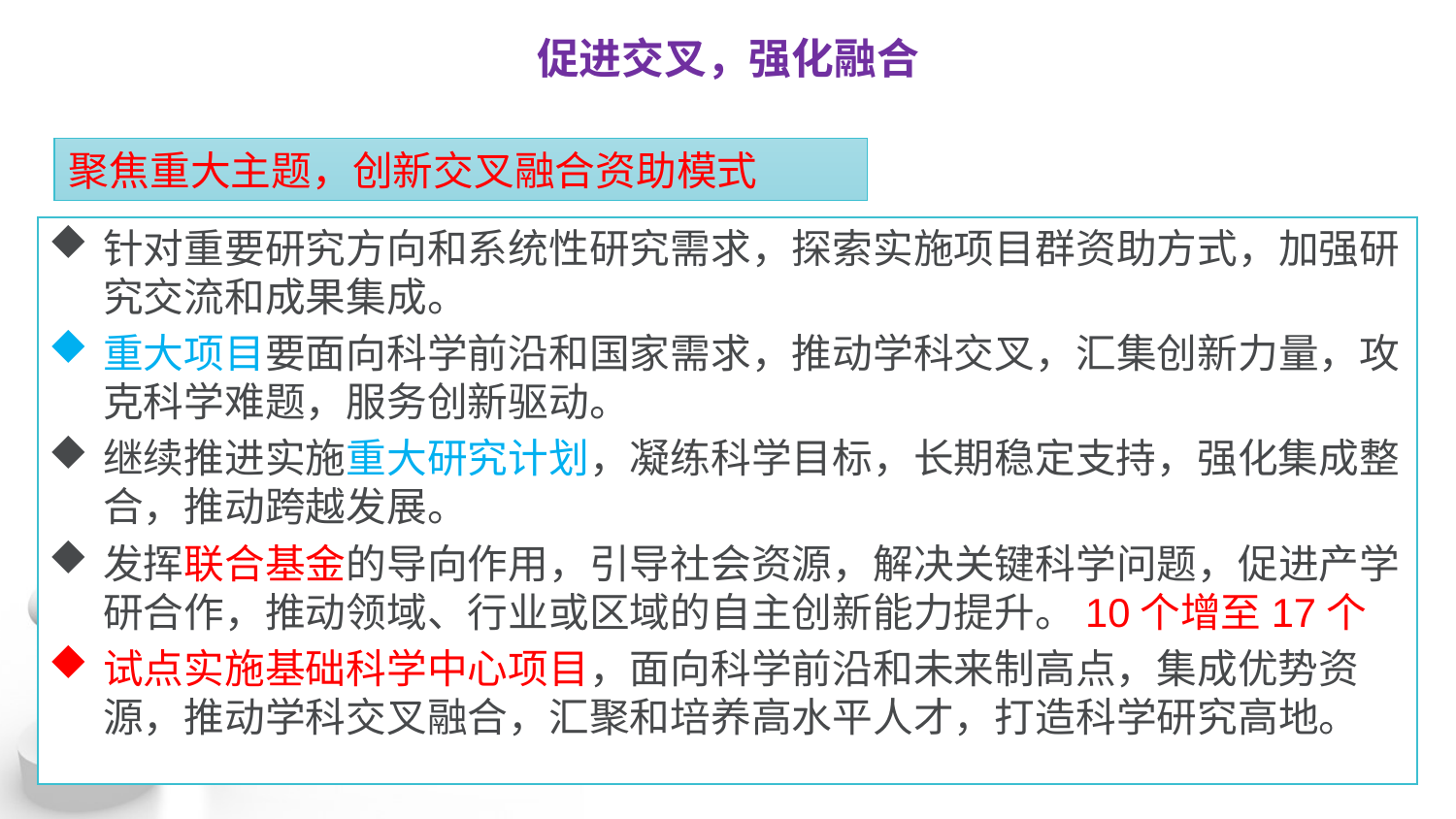

# 促进交叉，强化融合
聚焦重大主题，创新交叉融合资助模式
针对重要研究方向和系统性研究需求，探索实施项目群资助方式，加强研究交流和成果集成。
重大项目要面向科学前沿和国家需求，推动学科交叉，汇集创新力量，攻克科学难题，服务创新驱动。
继续推进实施重大研究计划，凝练科学目标，长期稳定支持，强化集成整合，推动跨越发展。
发挥联合基金的导向作用，引导社会资源，解决关键科学问题，促进产学研合作，推动领域、行业或区域的自主创新能力提升。10个增至17个
试点实施基础科学中心项目，面向科学前沿和未来制高点，集成优势资源，推动学科交叉融合，汇聚和培养高水平人才，打造科学研究高地。